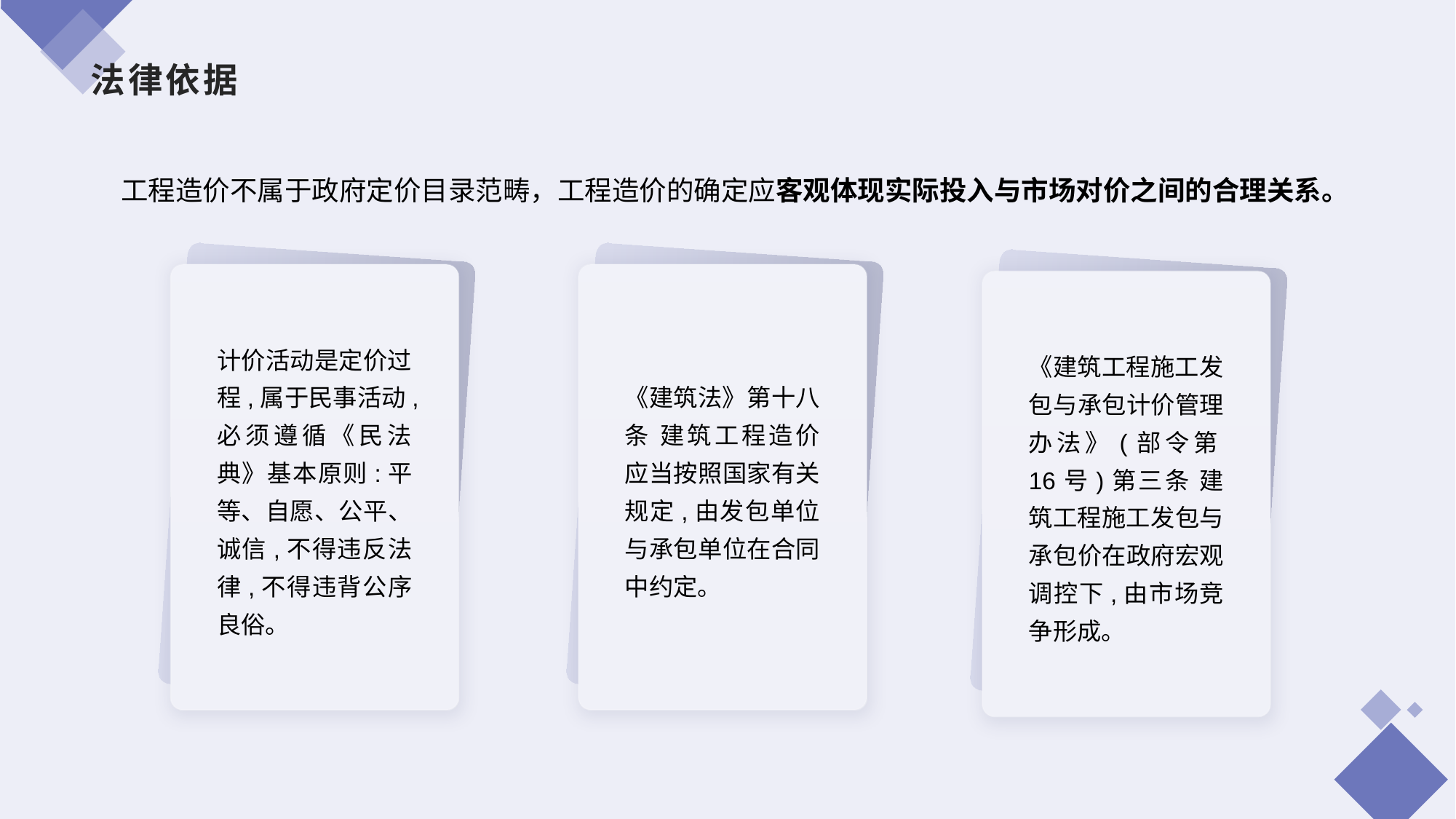

# 法律依据
工程造价不属于政府定价目录范畴，工程造价的确定应客观体现实际投入与市场对价之间的合理关系。

《建筑法》第十八条 建筑工程造价应当按照国家有关规定,由发包单位与承包单位在合同中约定。

计价活动是定价过程,属于民事活动,必须遵循《民法典》基本原则:平等、自愿、公平、诚信,不得违反法律,不得违背公序良俗。

《建筑工程施工发包与承包计价管理办法》(部令第16号)第三条 建筑工程施工发包与承包价在政府宏观调控下,由市场竞争形成。